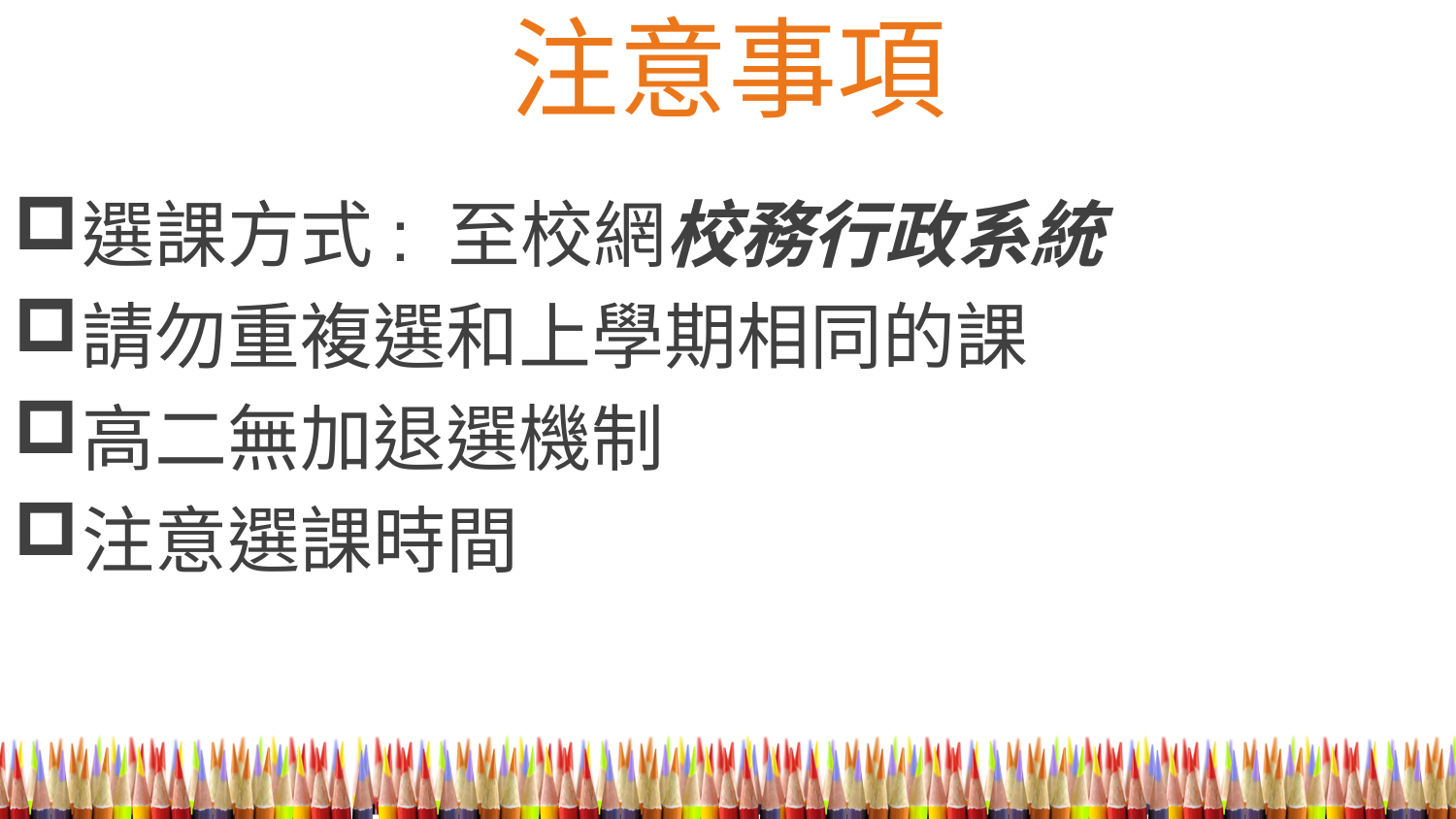

注意事項

選課方式: 至校網校務行政系統
請勿重複選和上學期相同的課
高二無加退選機制
注意選課時間